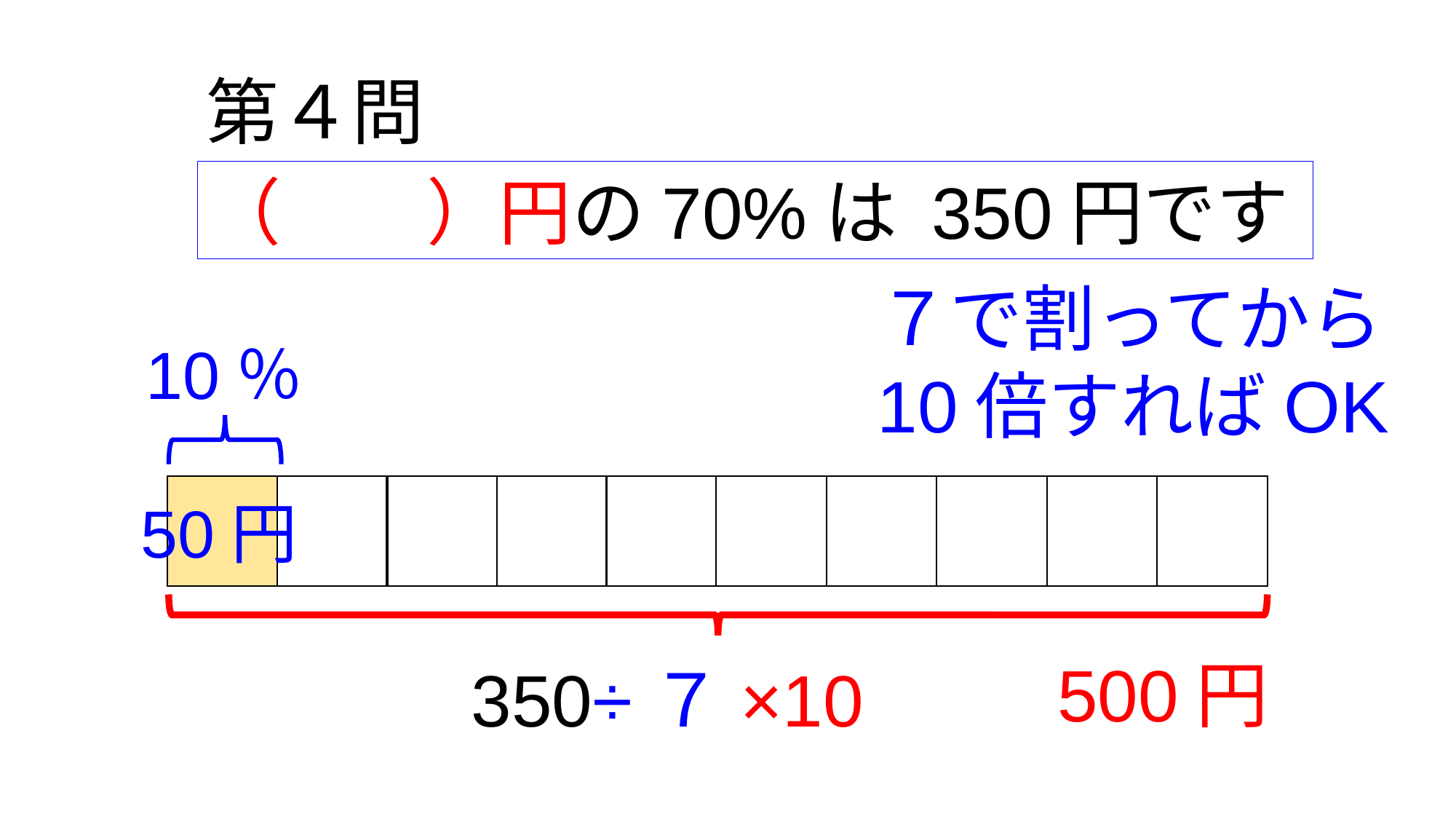

第４問

（　　）円の70%は 350円です
７で割ってから
10倍すればOK
10％

50円
500円
350÷７×10